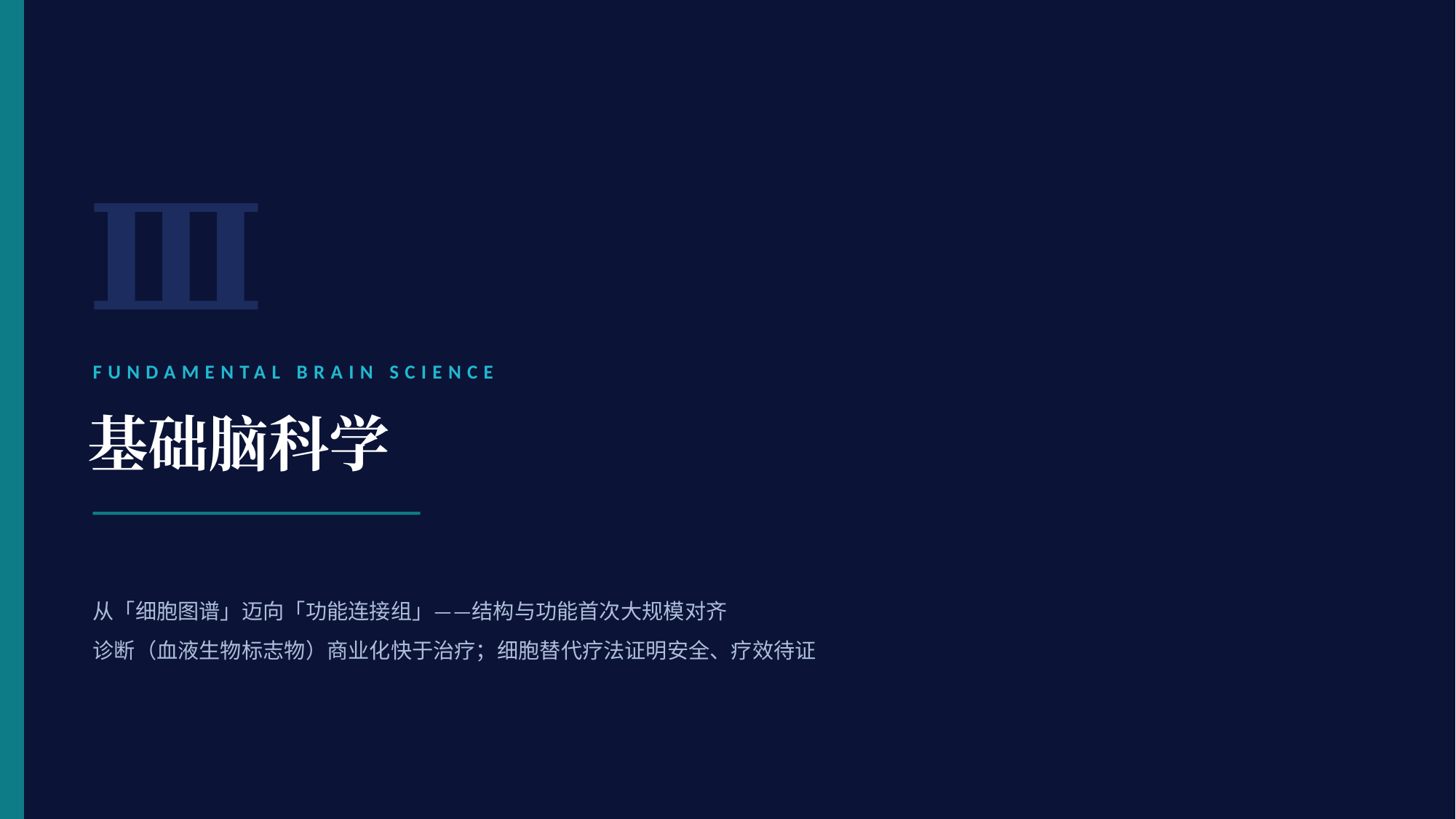

Ⅲ
FUNDAMENTAL BRAIN SCIENCE
基础脑科学

从「细胞图谱」迈向「功能连接组」——结构与功能首次大规模对齐
诊断（血液生物标志物）商业化快于治疗；细胞替代疗法证明安全、疗效待证